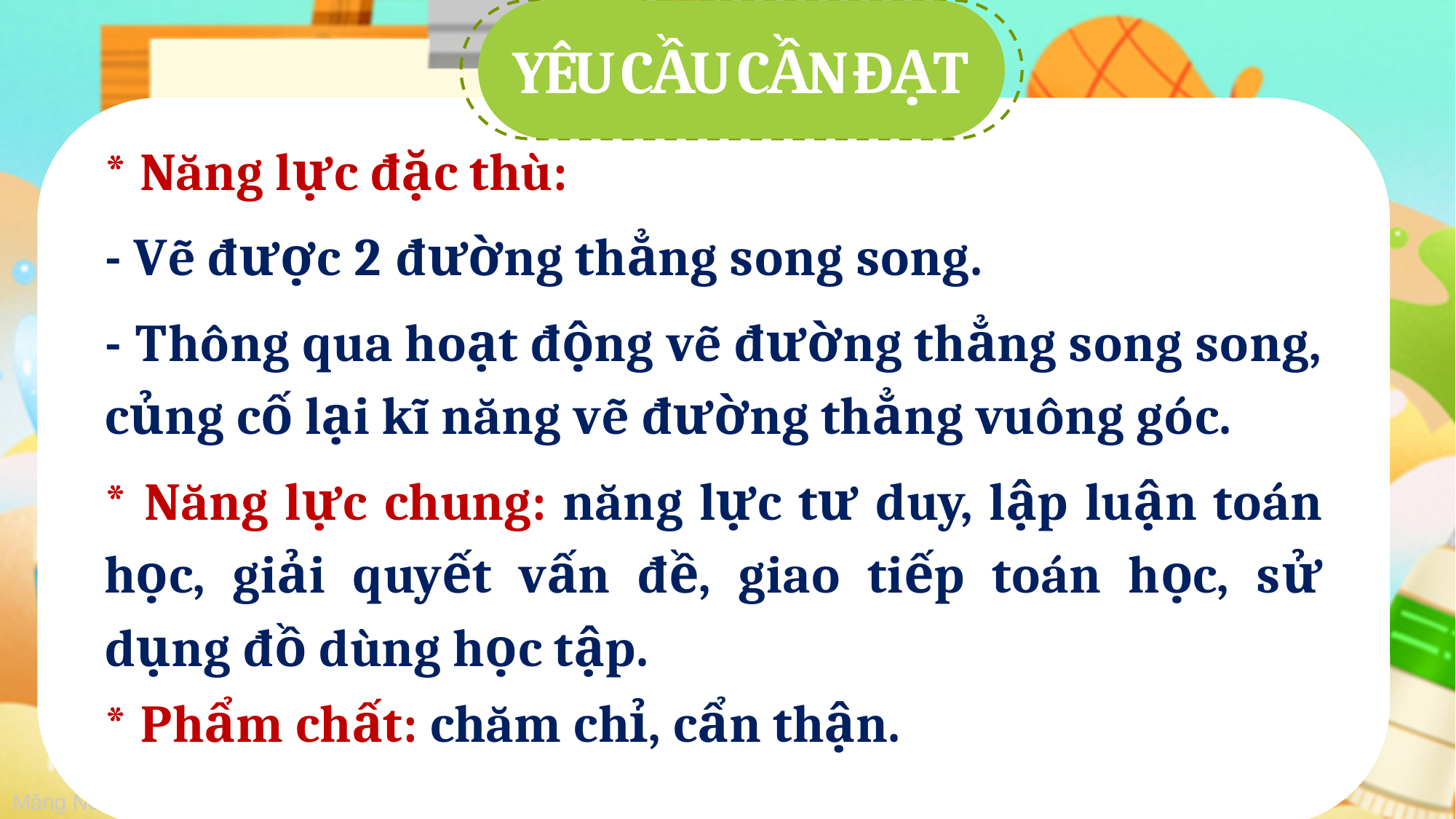

开头
YÊU CẦU CẦN ĐẠT

* Năng lực đặc thù:
- Vẽ được 2 đường thẳng song song.
- Thông qua hoạt động vẽ đường thẳng song song, củng cố lại kĩ năng vẽ đường thẳng vuông góc.
* Năng lực chung: năng lực tư duy, lập luận toán học, giải quyết vấn đề, giao tiếp toán học, sử dụng đồ dùng học tập.
* Phẩm chất: chăm chỉ, cẩn thận.